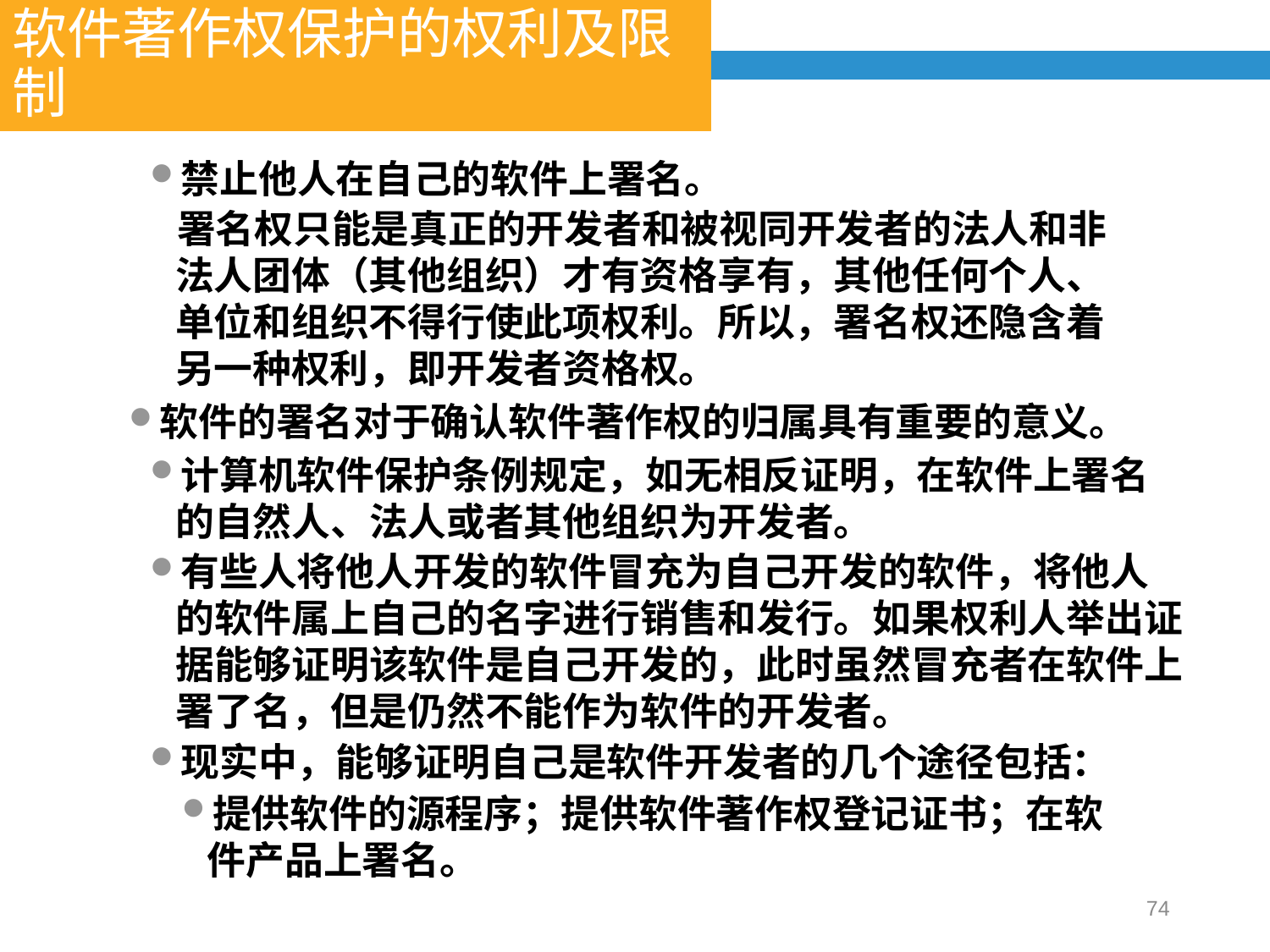

软件著作权保护的权利及限制
禁止他人在自己的软件上署名。
  署名权只能是真正的开发者和被视同开发者的法人和非法人团体（其他组织）才有资格享有，其他任何个人、单位和组织不得行使此项权利。所以，署名权还隐含着另一种权利，即开发者资格权。
软件的署名对于确认软件著作权的归属具有重要的意义。
计算机软件保护条例规定，如无相反证明，在软件上署名的自然人、法人或者其他组织为开发者。
有些人将他人开发的软件冒充为自己开发的软件，将他人的软件属上自己的名字进行销售和发行。如果权利人举出证据能够证明该软件是自己开发的，此时虽然冒充者在软件上署了名，但是仍然不能作为软件的开发者。
现实中，能够证明自己是软件开发者的几个途径包括：
提供软件的源程序；提供软件著作权登记证书；在软件产品上署名。
74